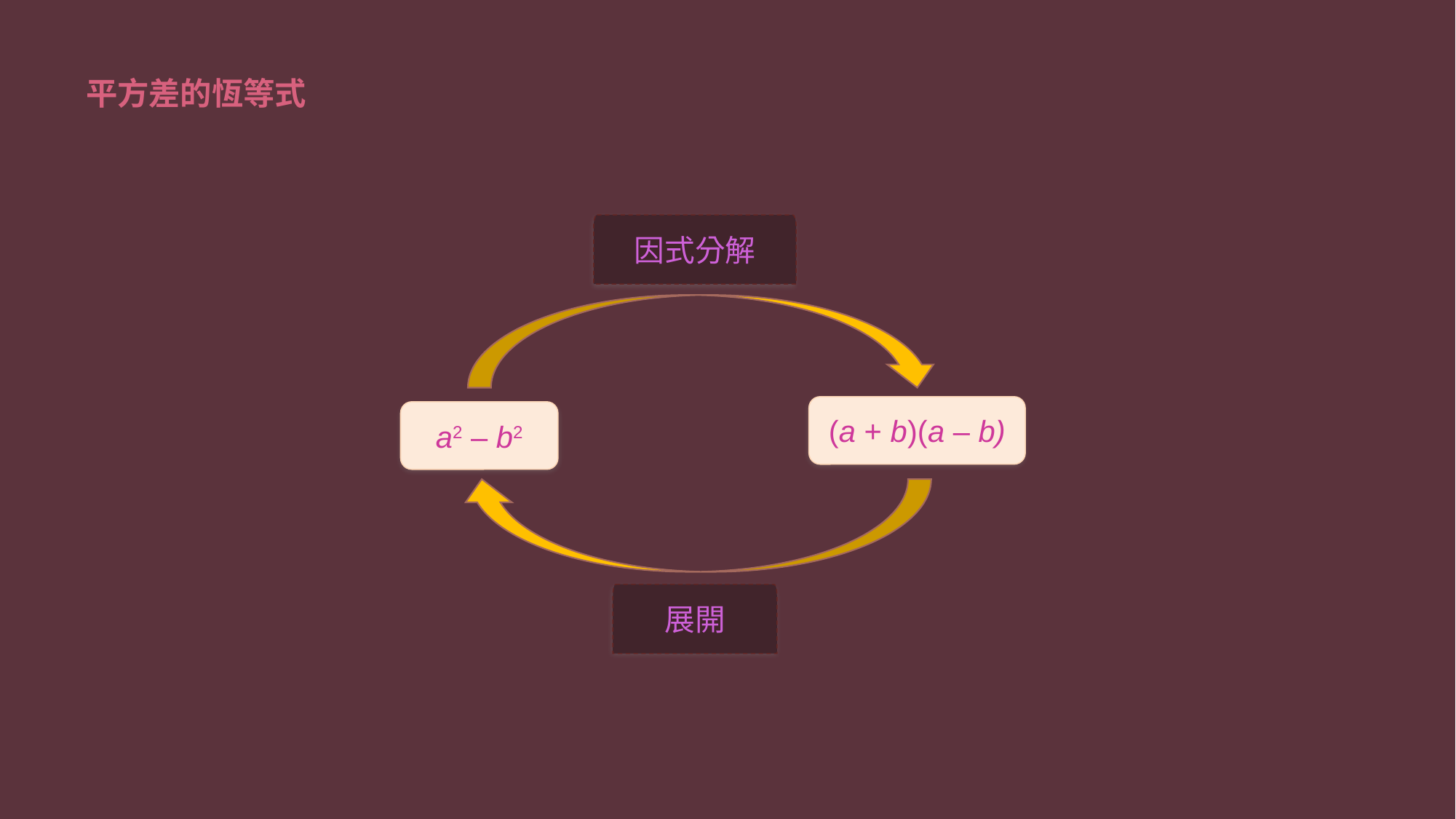

# 平方差的恆等式
因式分解

(a + b)(a – b)
a2 – b2

展開